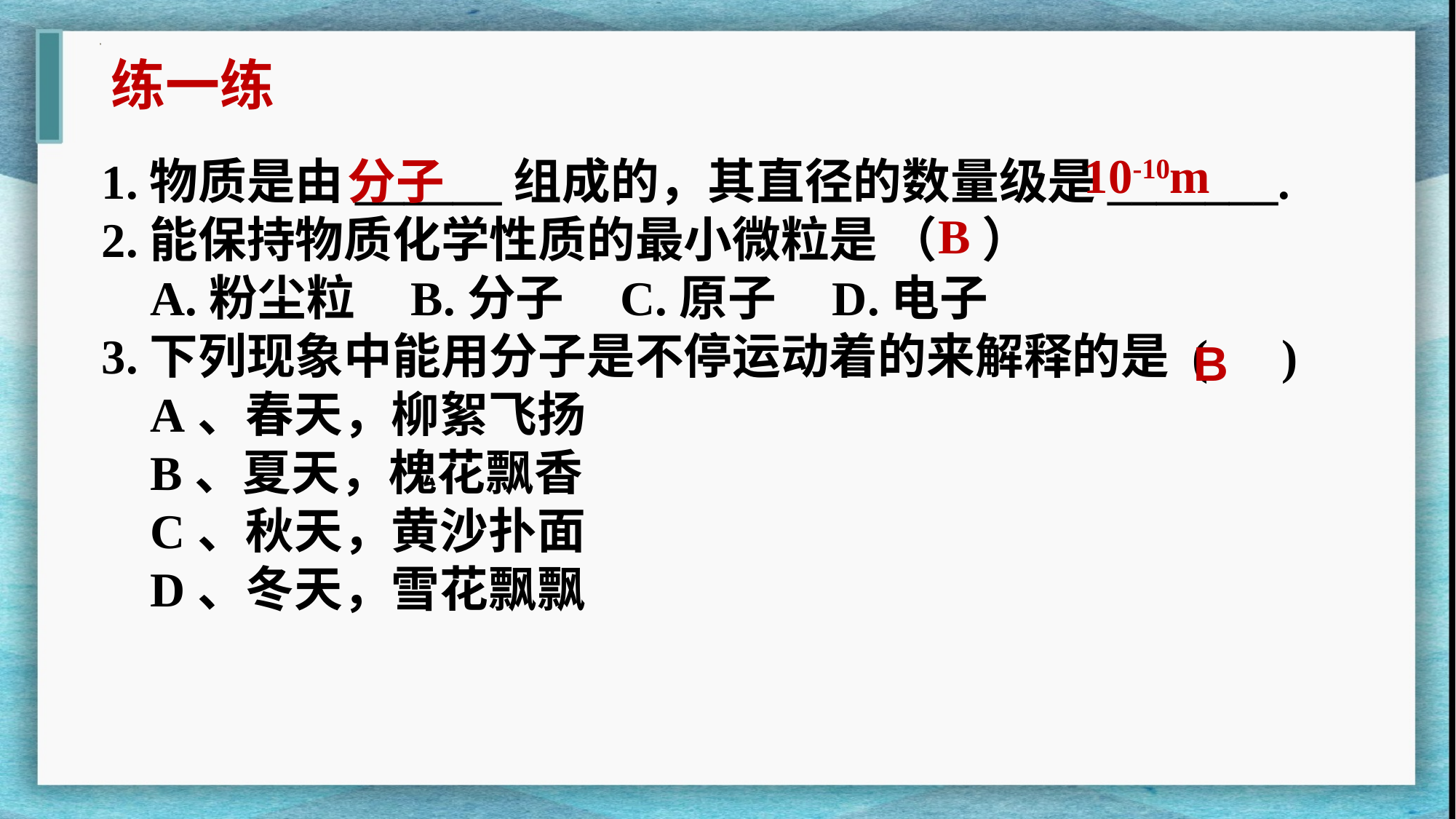

练一练
10-10m
1.物质是由______组成的，其直径的数量级是_______.
2.能保持物质化学性质的最小微粒是 （    ）
    A.粉尘粒    B.分子    C.原子    D.电子
3.下列现象中能用分子是不停运动着的来解释的是 (      )
    A、春天，柳絮飞扬
    B、夏天，槐花飘香
    C、秋天，黄沙扑面
    D、冬天，雪花飘飘

分子
B
B